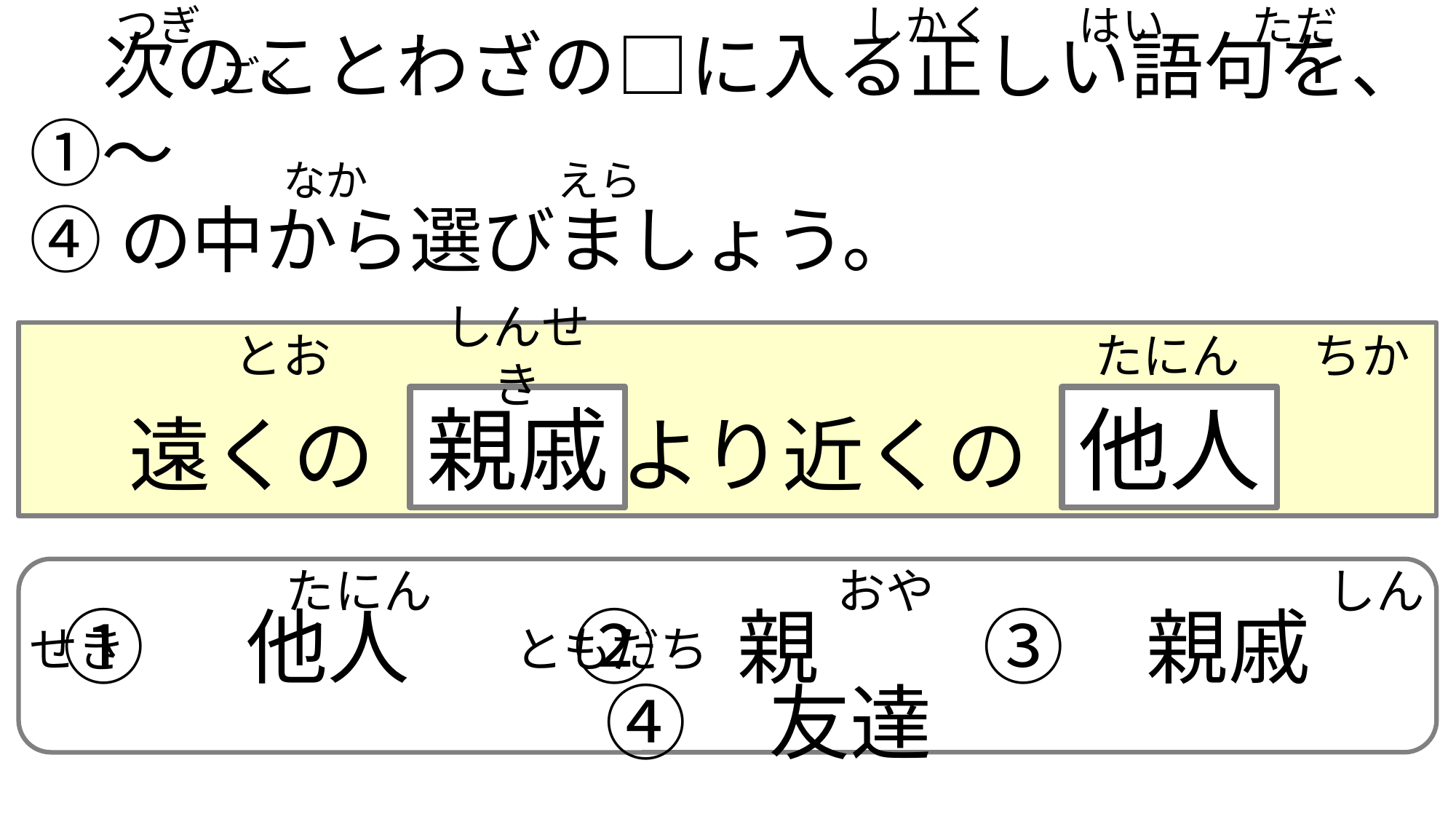

つぎ　　　　　　　　　　　　　　　 しかく　　はい　　ただ　　　　 　　 ごく
　次のことわざの□に入る正しい語句を、①～
　　　　　　なか　　 　　 えら
④の中から選びましょう。

　 遠くの　　　より近くの
　　　　 とお　　　　　　　　　　　　　　　　　　　　 ちか
しんせき
たにん
親戚
他人

①　他人　　②　親　　③　親戚　　④　友達
　　　　　 たにん　　　　　　　　 おや　　　　　　　　しんせき　　　　　　　　ともだち